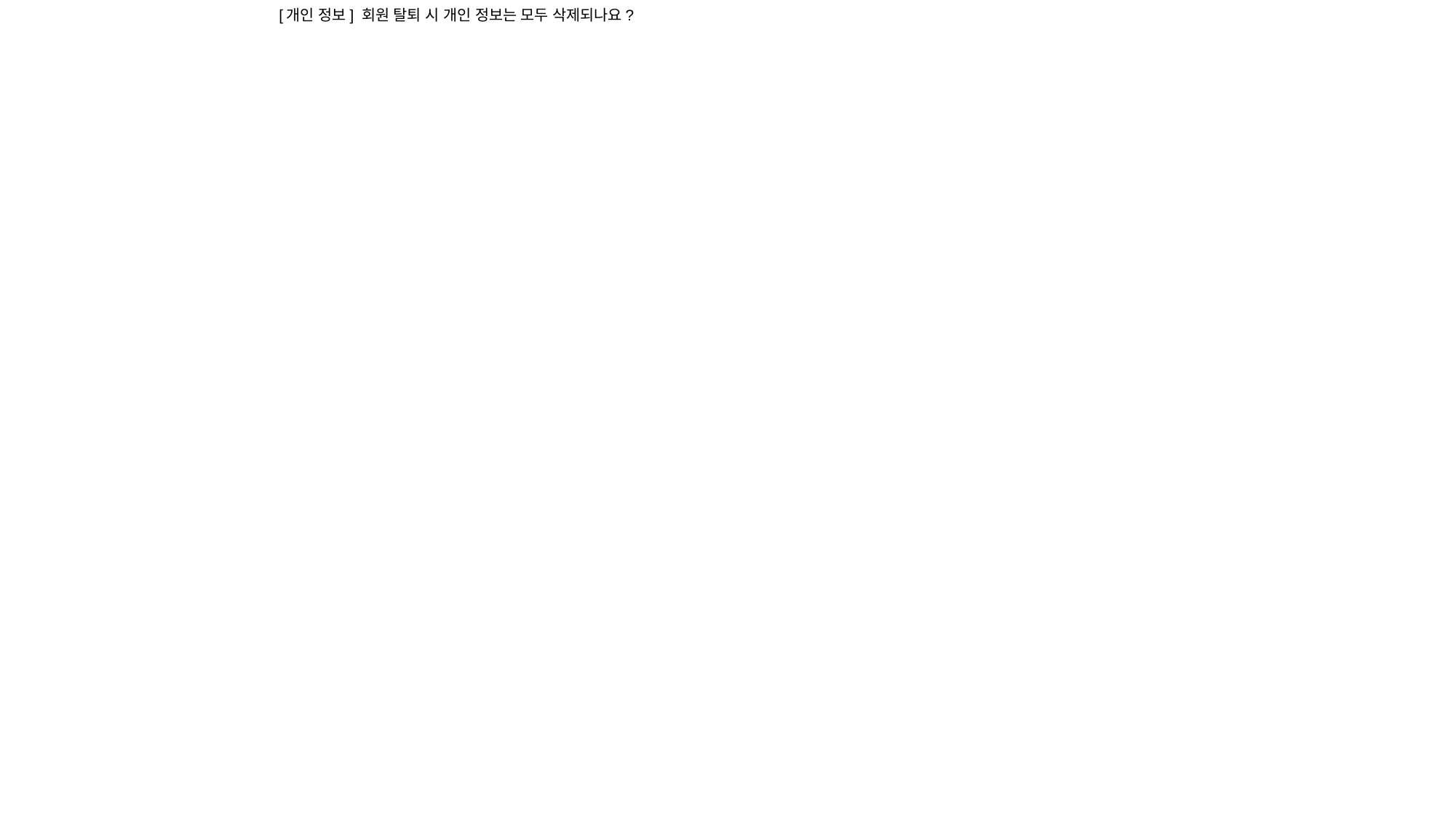

[개인 정보] 회원 탈퇴 시 개인 정보는 모두 삭제되나요?